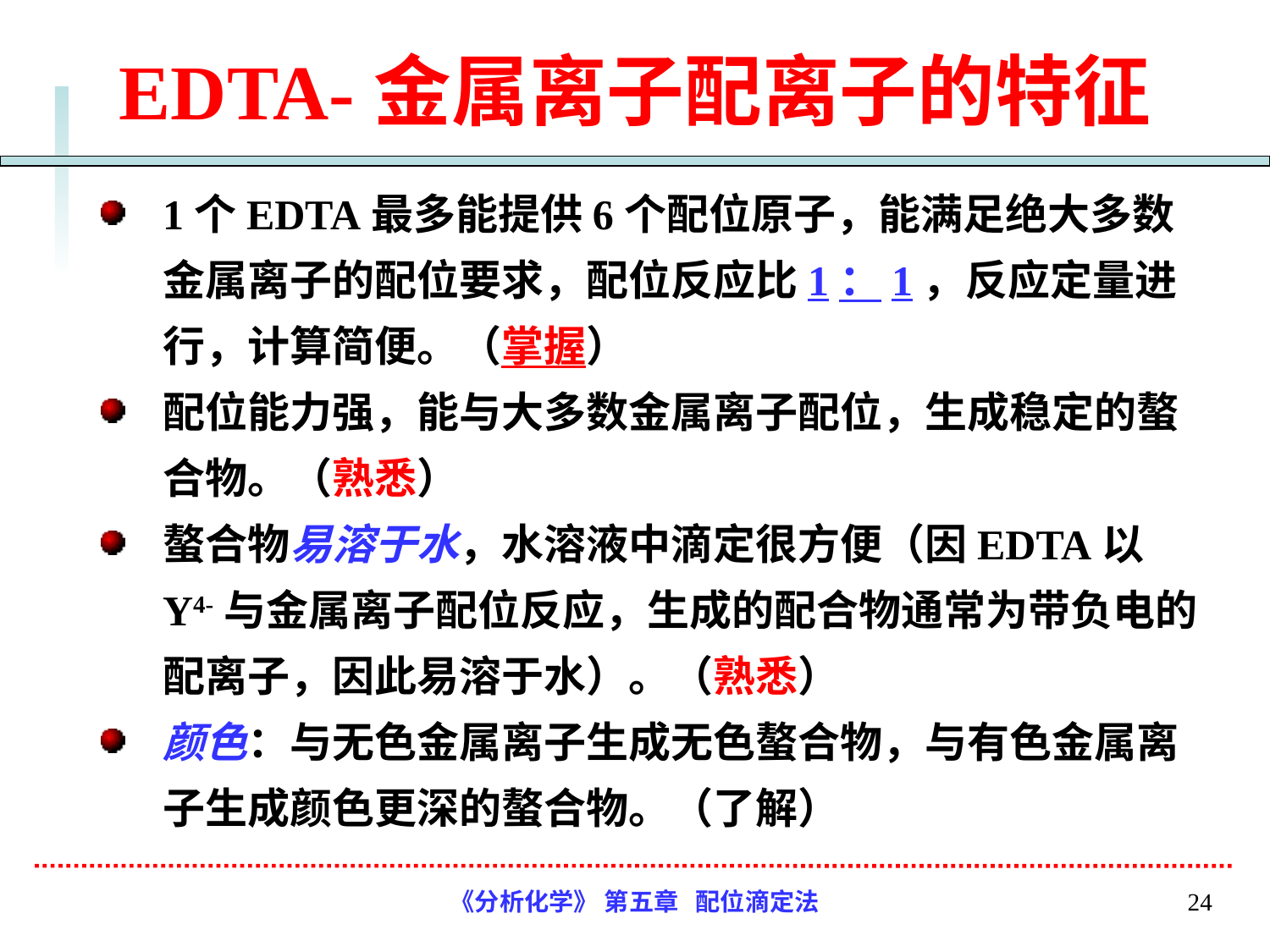

# EDTA-金属离子配离子的特征
1个EDTA最多能提供6个配位原子，能满足绝大多数金属离子的配位要求，配位反应比1：1，反应定量进行，计算简便。（掌握）
配位能力强，能与大多数金属离子配位，生成稳定的螯合物。（熟悉）
螯合物易溶于水，水溶液中滴定很方便（因EDTA以Y4-与金属离子配位反应，生成的配合物通常为带负电的配离子，因此易溶于水）。（熟悉）
颜色：与无色金属离子生成无色螯合物，与有色金属离子生成颜色更深的螯合物。（了解）
《分析化学》 第五章   配位滴定法
24